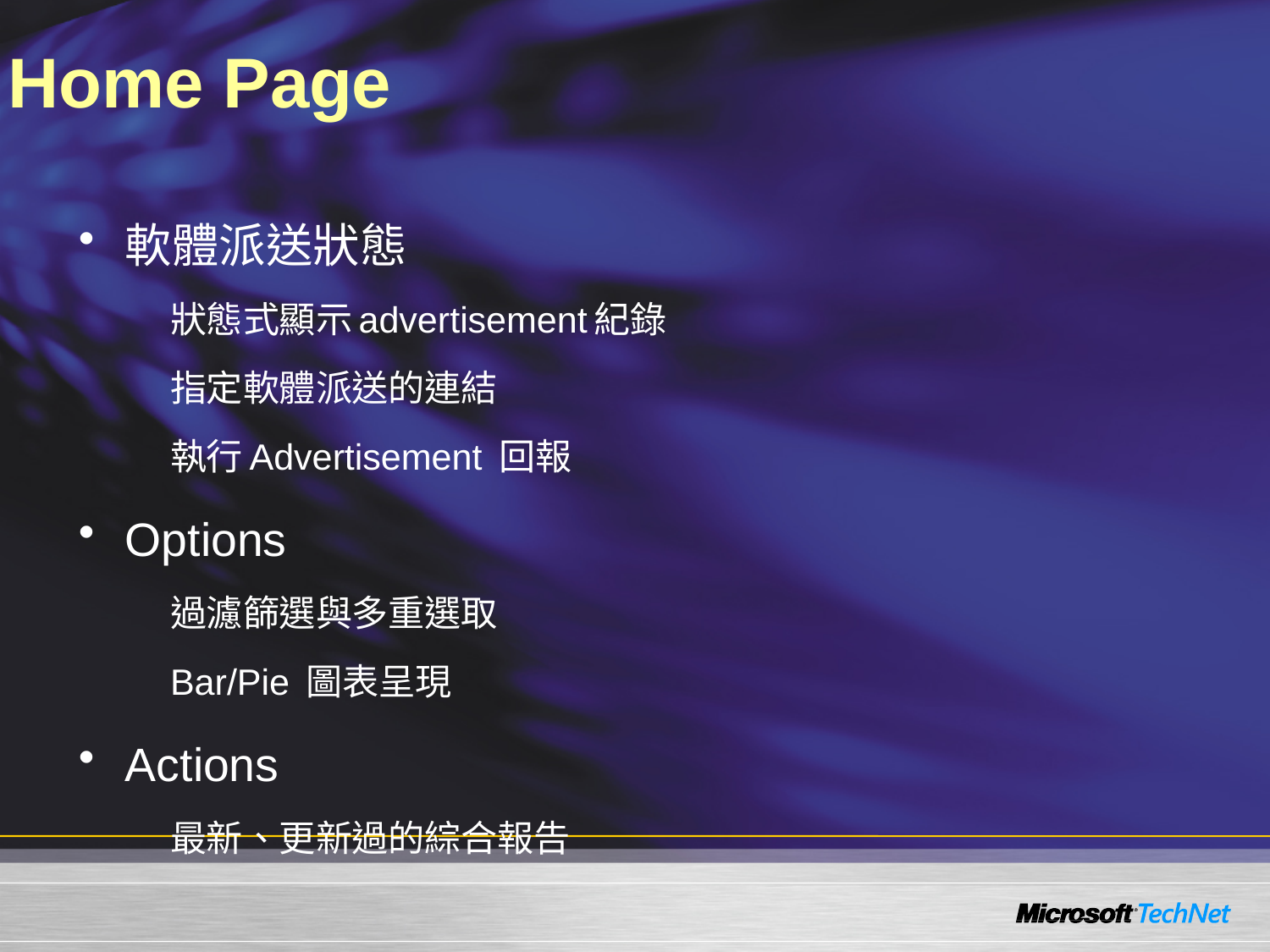

# Home Page
軟體派送狀態
狀態式顯示advertisement紀錄
指定軟體派送的連結
執行Advertisement 回報
Options
過濾篩選與多重選取
Bar/Pie 圖表呈現
Actions
最新、更新過的綜合報告